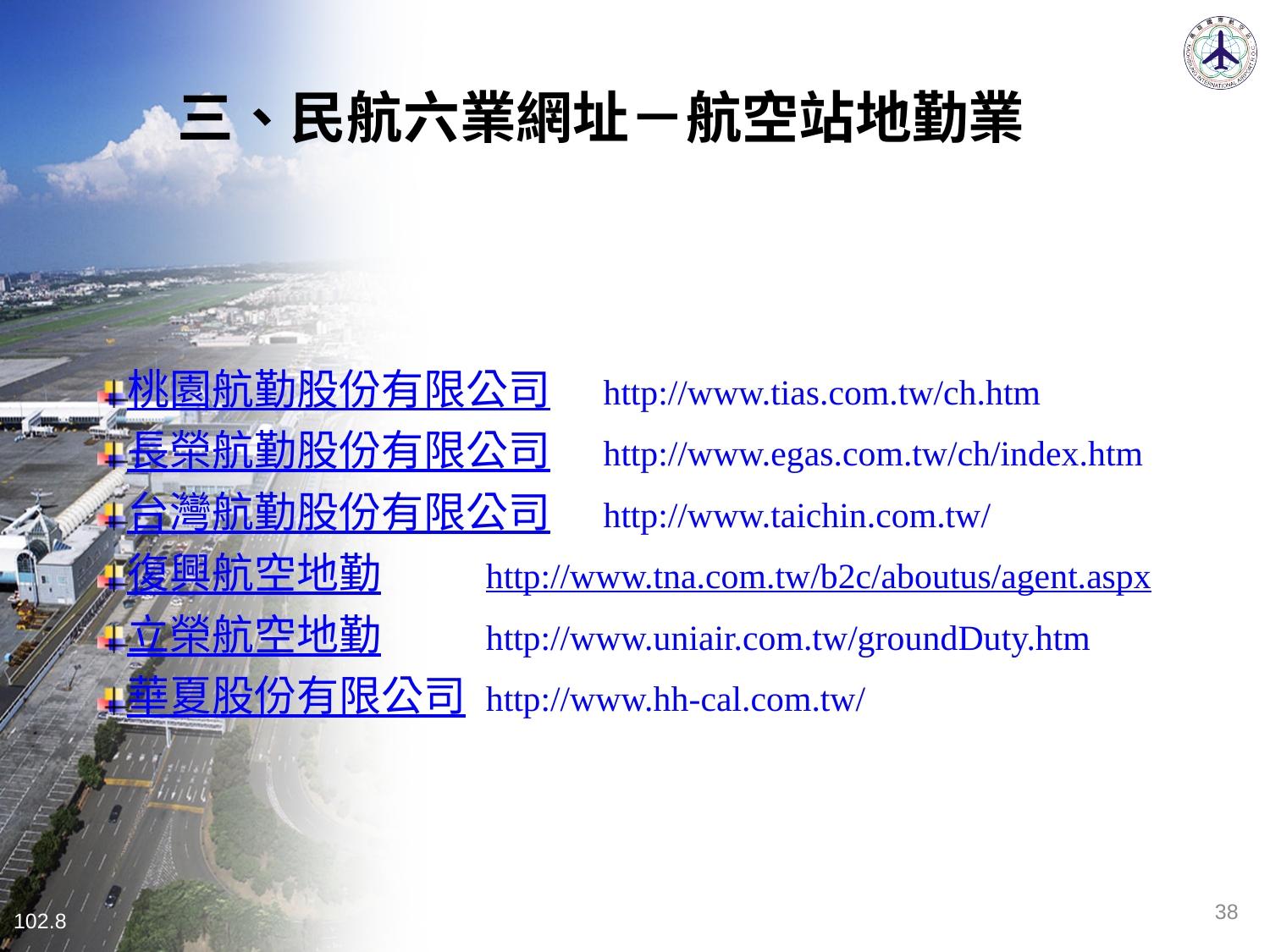

三、民航六業網址－航空站地勤業
桃園航勤股份有限公司　http://www.tias.com.tw/ch.htm
長榮航勤股份有限公司　http://www.egas.com.tw/ch/index.htm
台灣航勤股份有限公司　http://www.taichin.com.tw/
復興航空地勤　　 http://www.tna.com.tw/b2c/aboutus/agent.aspx
立榮航空地勤　　 http://www.uniair.com.tw/groundDuty.htm
華夏股份有限公司 http://www.hh-cal.com.tw/

38
102.8